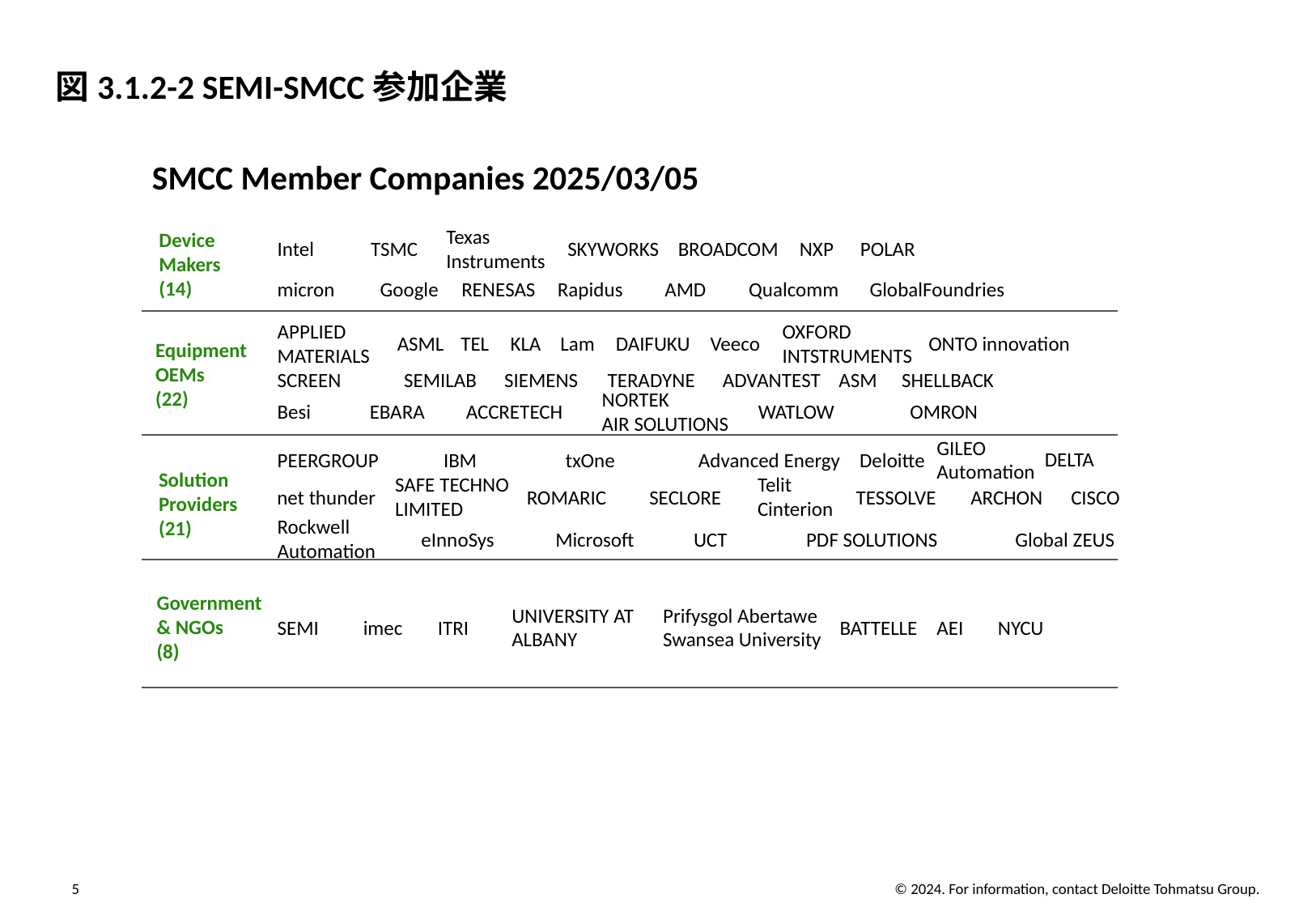

# 図3.1.2-2 SEMI-SMCC参加企業
SMCC Member Companies 2025/03/05
Texas Instruments
Device
Makers
(14)
Intel
TSMC
SKYWORKS
BROADCOM
NXP
POLAR
micron
Google
RENESAS
Rapidus
AMD
Qualcomm
GlobalFoundries
APPLIED
MATERIALS
OXFORD
INTSTRUMENTS
ASML
TEL
KLA
Lam
DAIFUKU
Veeco
ONTO innovation
Equipment
OEMs
(22)
SCREEN
SEMILAB
SIEMENS
TERADYNE
ADVANTEST
ASM
SHELLBACK
NORTEK
AIR SOLUTIONS
Besi
EBARA
ACCRETECH
WATLOW
OMRON
GILEO
Automation
DELTA
PEERGROUP
IBM
txOne
Advanced Energy
Deloitte
Solution
Providers
(21)
SAFE TECHNO
LIMITED
Telit
Cinterion
net thunder
ROMARIC
SECLORE
TESSOLVE
ARCHON
CISCO
Rockwell
Automation
eInnoSys
Microsoft
UCT
PDF SOLUTIONS
Global ZEUS
Government
& NGOs
(8)
UNIVERSITY AT ALBANY
Prifysgol Abertawe
Swansea University
SEMI
imec
ITRI
BATTELLE
AEI
NYCU
5